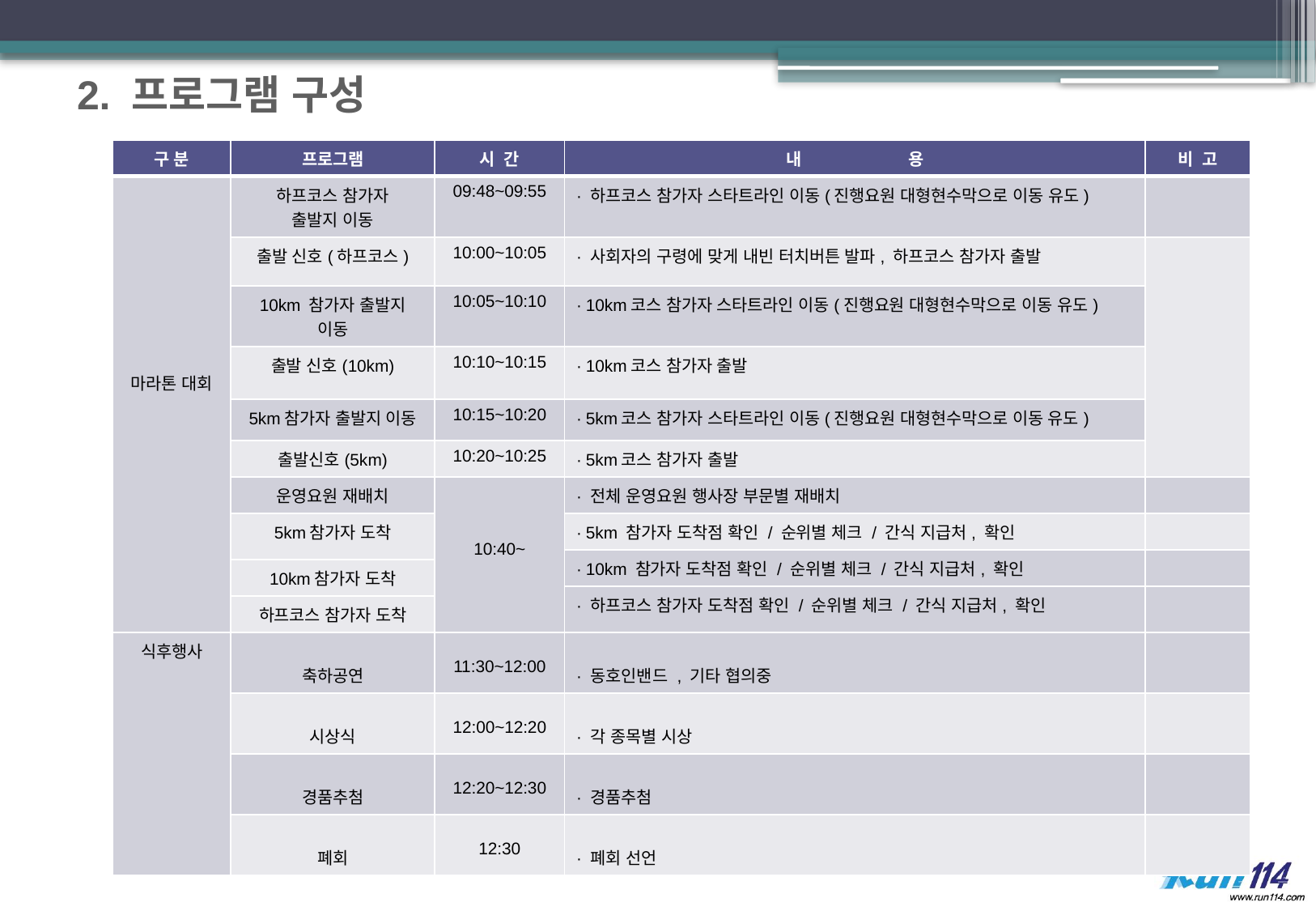

2. 프로그램 구성
| 구 분 | 프로그램 | 시 간 | 내 용 | 비 고 |
| --- | --- | --- | --- | --- |
| 마라톤 대회 | 하프코스 참가자 출발지 이동 | 09:48~09:55 | ∙ 하프코스 참가자 스타트라인 이동(진행요원 대형현수막으로 이동 유도) |  |
|  | 출발 신호(하프코스) | 10:00~10:05 | ∙ 사회자의 구령에 맞게 내빈 터치버튼 발파, 하프코스 참가자 출발 |  |
|  | 10km 참가자 출발지 이동 | 10:05~10:10 | ∙ 10km코스 참가자 스타트라인 이동(진행요원 대형현수막으로 이동 유도) |  |
|  | 출발 신호(10km) | 10:10~10:15 | ∙ 10km코스 참가자 출발 |  |
|  | 5km참가자 출발지 이동 | 10:15~10:20 | ∙ 5km코스 참가자 스타트라인 이동(진행요원 대형현수막으로 이동 유도) |  |
|  | 출발신호(5km) | 10:20~10:25 | ∙ 5km코스 참가자 출발 |  |
|  | 운영요원 재배치 | 10:40~ | ∙ 전체 운영요원 행사장 부문별 재배치 |  |
|  | 5km참가자 도착 |  | ∙ 5km 참가자 도착점 확인 / 순위별 체크 / 간식 지급처, 확인 |  |
|  |  |  | ∙ 10km 참가자 도착점 확인 / 순위별 체크 / 간식 지급처, 확인 |  |
|  | 10km참가자 도착 |  |  |  |
|  |  |  | ∙ 하프코스 참가자 도착점 확인 / 순위별 체크 / 간식 지급처, 확인 |  |
|  | 하프코스 참가자 도착 |  |  |  |
| 식후행사 | 축하공연 | 11:30~12:00 | ∙ 동호인밴드 , 기타 협의중 |  |
|  | 시상식 | 12:00~12:20 | ∙ 각 종목별 시상 |  |
|  | 경품추첨 | 12:20~12:30 | ∙ 경품추첨 |  |
|  | 폐회 | 12:30 | ∙ 폐회 선언 |  |